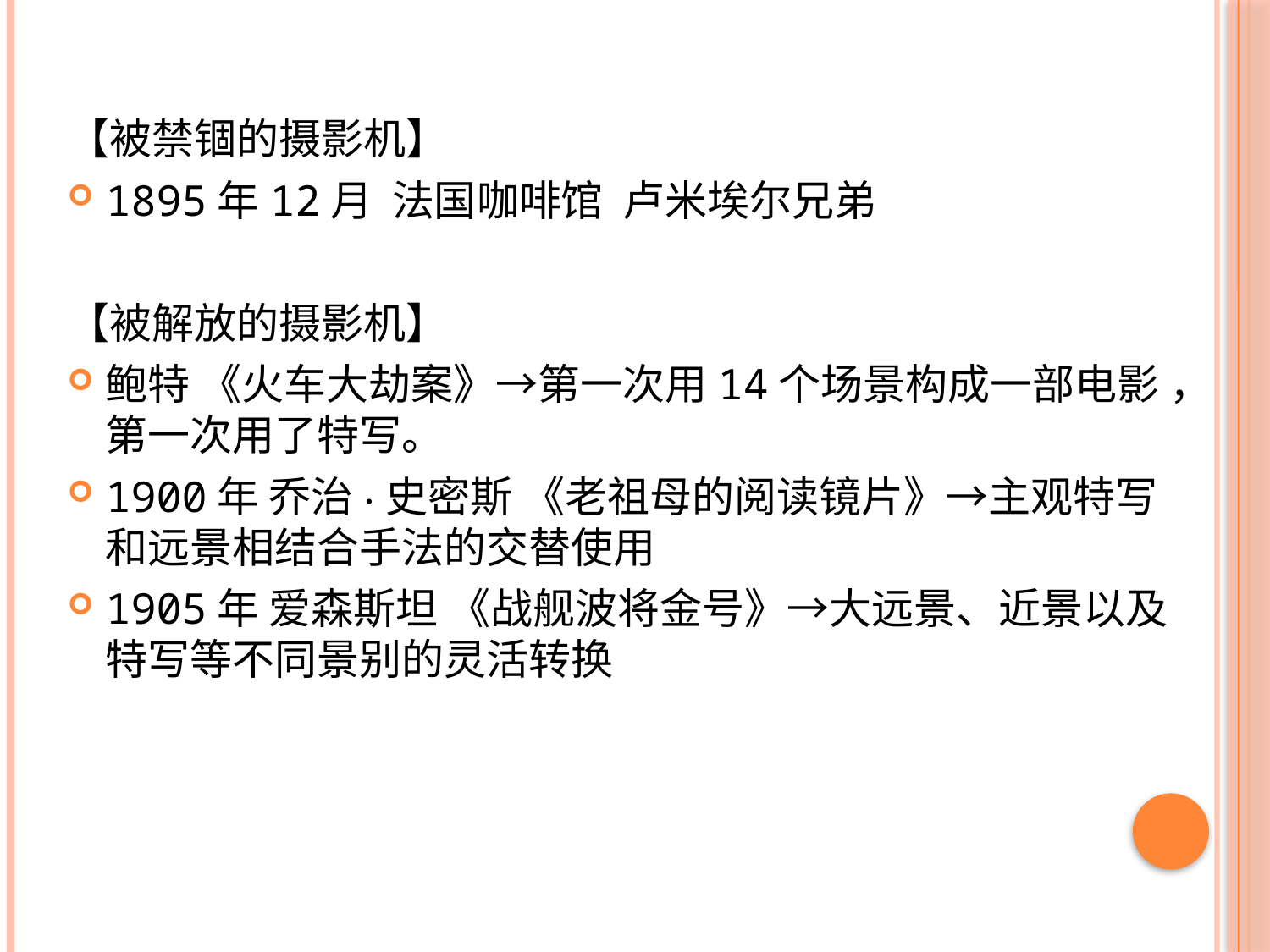

#
【被禁锢的摄影机】
1895年12月  法国咖啡馆  卢米埃尔兄弟

【被解放的摄影机】
鲍特 《火车大劫案》→第一次用14个场景构成一部电影 ，第一次用了特写。
1900年 乔治·史密斯 《老祖母的阅读镜片》→主观特写和远景相结合手法的交替使用
1905年 爱森斯坦 《战舰波将金号》→大远景、近景以及特写等不同景别的灵活转换